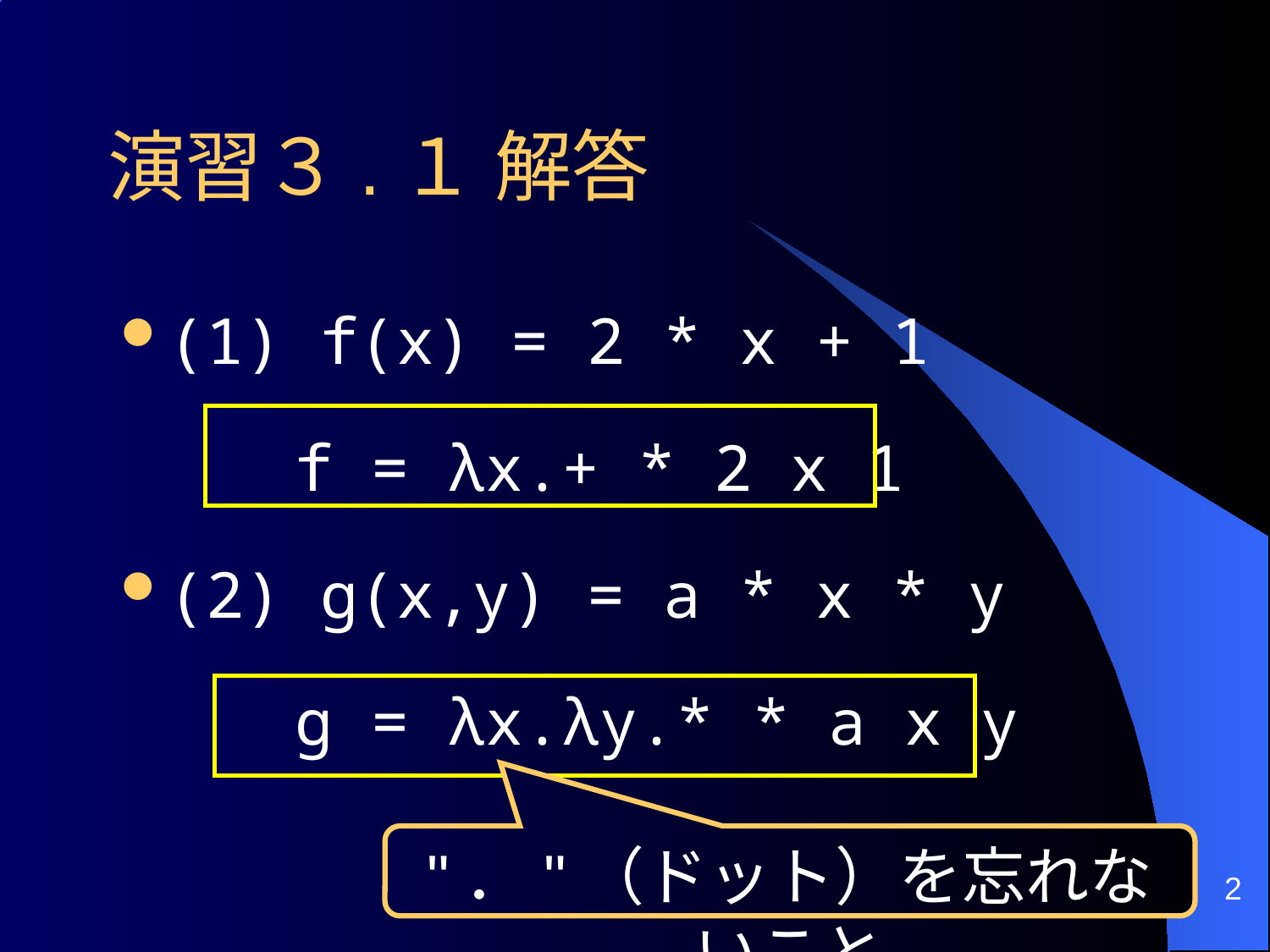

演習３.１ 解答
(1) f(x) = 2 * x + 1
		f = λx.+ * 2 x 1
(2) g(x,y) = a * x * y
		g = λx.λy.* * a x y

"．"（ドット）を忘れないこと
2